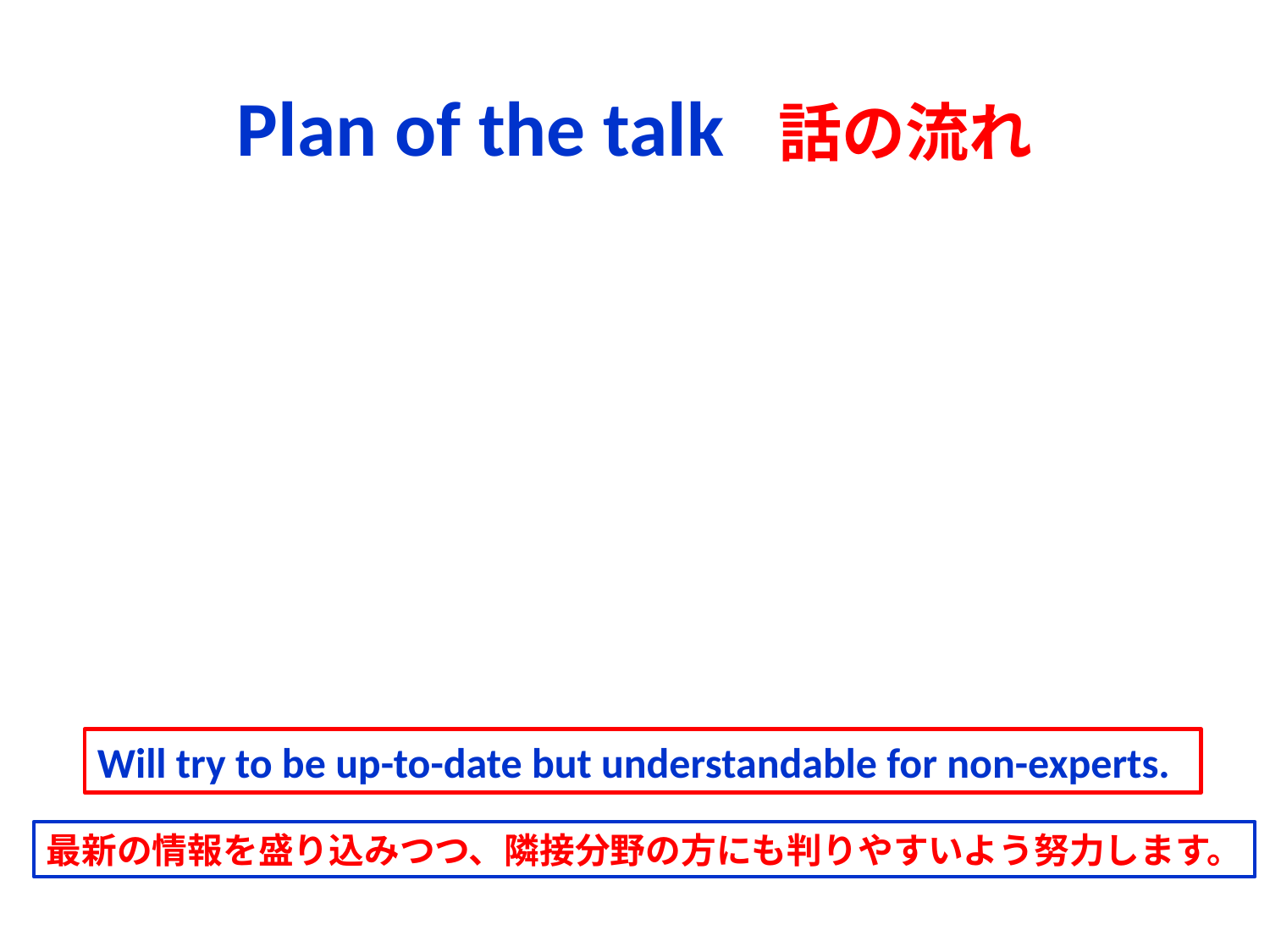

# Plan of the talk  話の流れ
Will try to be up-to-date but understandable for non-experts.
最新の情報を盛り込みつつ、隣接分野の方にも判りやすいよう努力します。